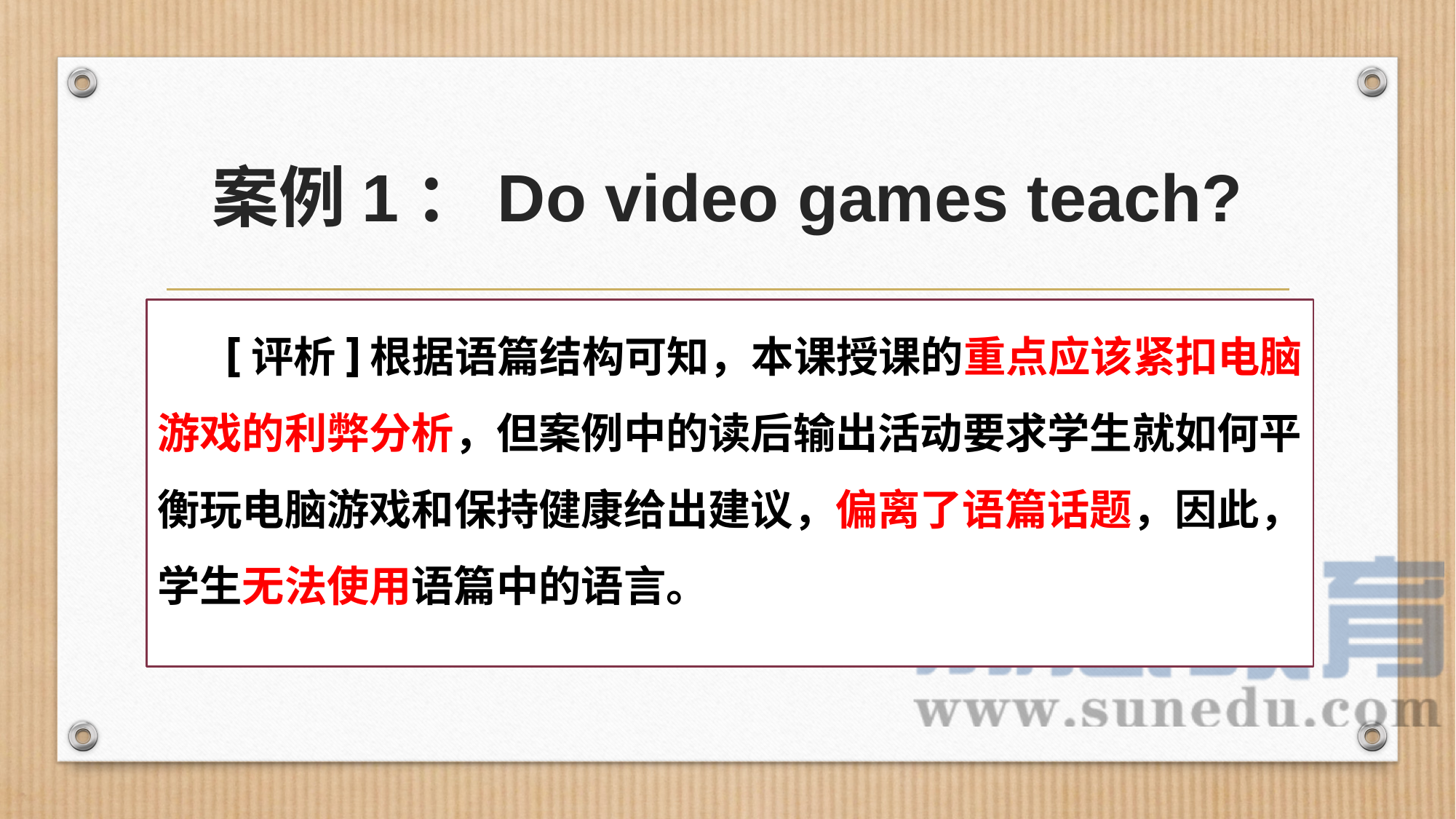

# 案例1：Do video games teach?

       [评析]根据语篇结构可知，本课授课的重点应该紧扣电脑
游戏的利弊分析，但案例中的读后输出活动要求学生就如何平
衡玩电脑游戏和保持健康给出建议，偏离了语篇话题，因此，
学生无法使用语篇中的语言。